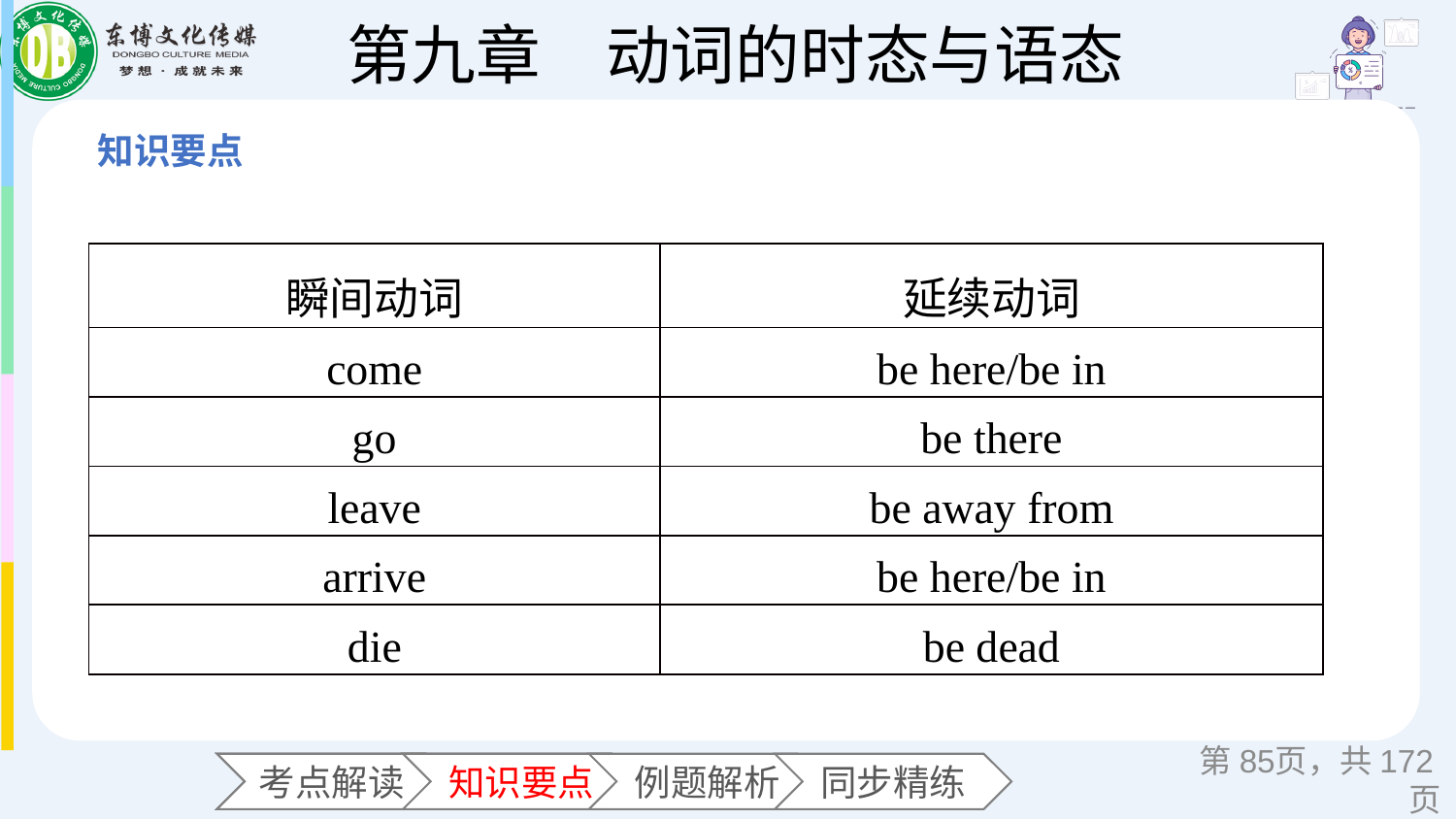

| 瞬间动词 | 延续动词 |
| --- | --- |
| come | be here/be in |
| go | be there |
| leave | be away from |
| arrive | be here/be in |
| die | be dead |
第85页，共172页